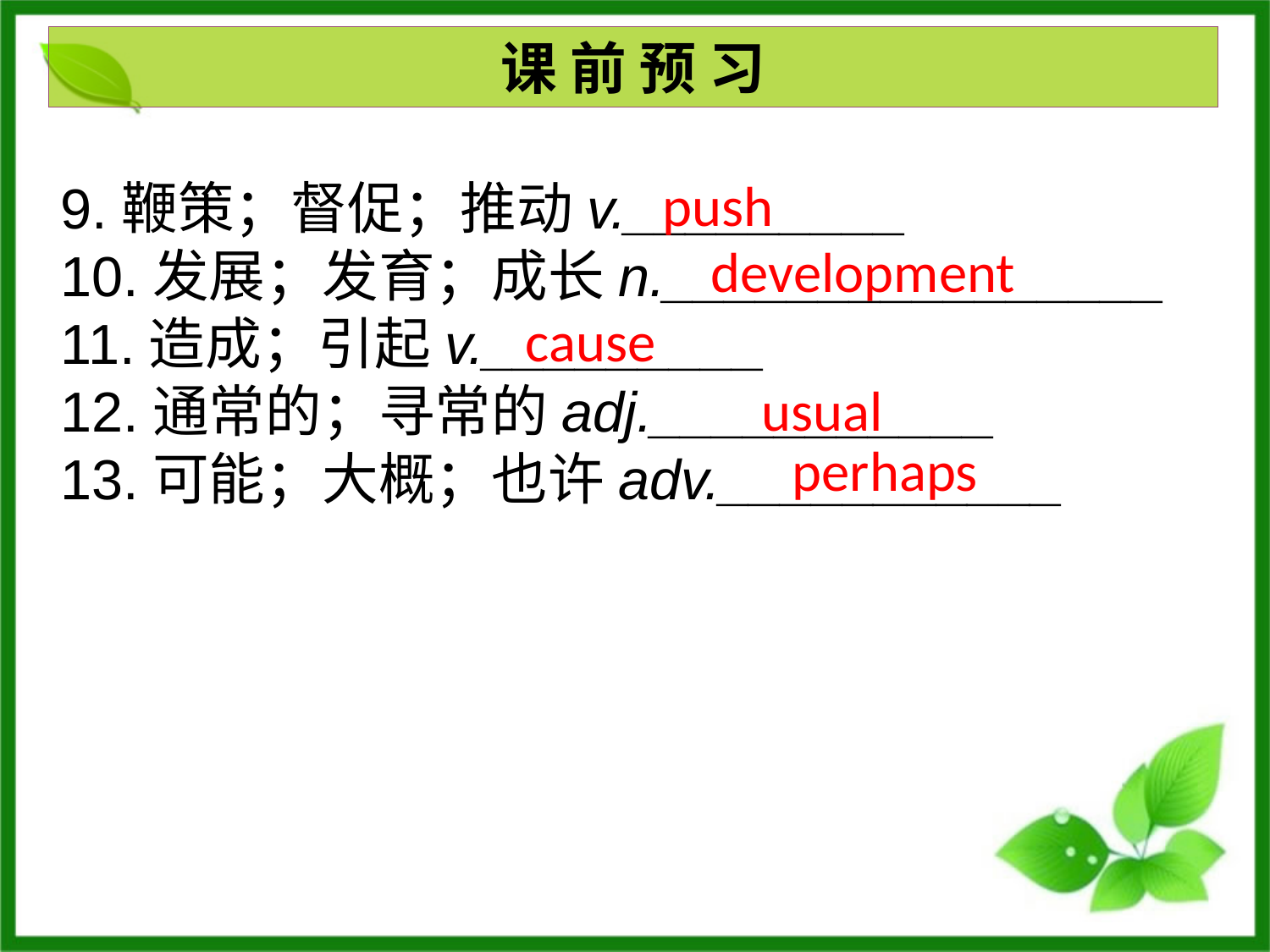

课 前 预 习
push
9.鞭策；督促；推动v._________
10.发展；发育；成长n.________________
11.造成；引起v._________
12.通常的；寻常的adj.___________
13.可能；大概；也许adv.___________
development
cause
usual
perhaps